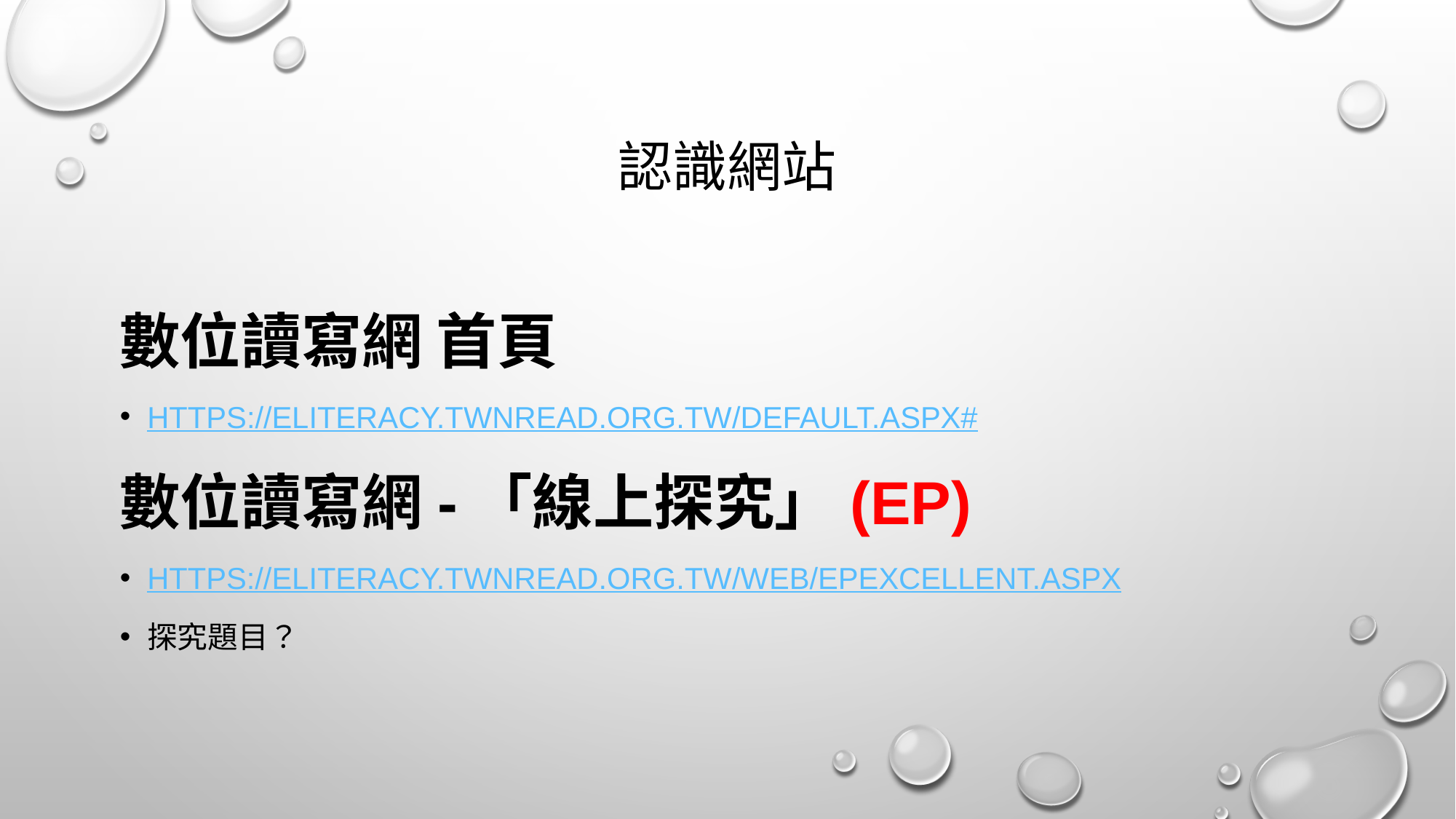

# 認識網站
數位讀寫網 首頁
https://eliteracy.twnread.org.tw/default.aspx#
數位讀寫網-「線上探究」(EP)
https://eliteracy.twnread.org.tw/Web/EPExcellent.aspx
探究題目？